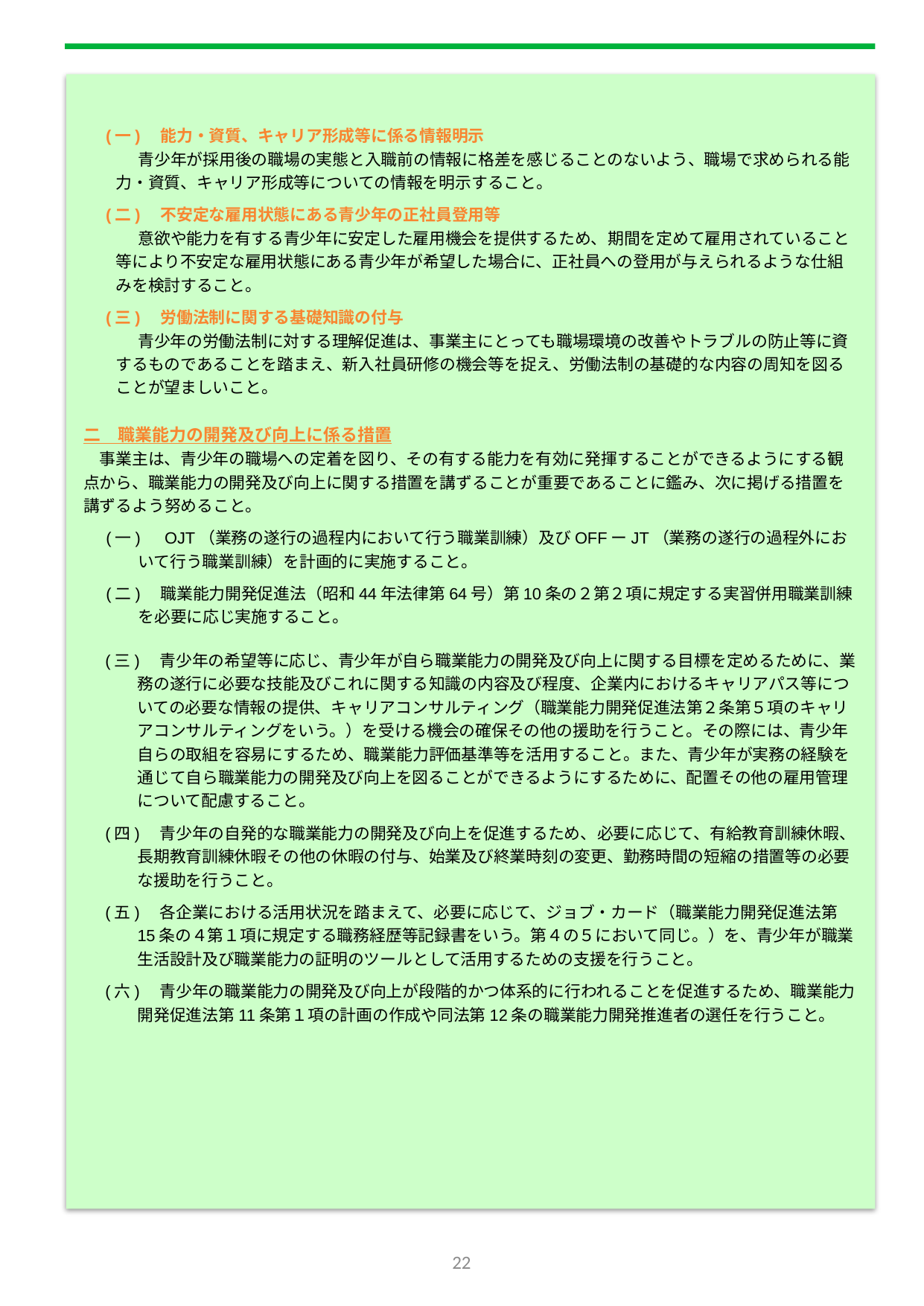

(一)　能力・資質、キャリア形成等に係る情報明示
　　青少年が採用後の職場の実態と入職前の情報に格差を感じることのないよう、職場で求められる能力・資質、キャリア形成等についての情報を明示すること。

(二)　不安定な雇用状態にある青少年の正社員登用等
　　意欲や能力を有する青少年に安定した雇用機会を提供するため、期間を定めて雇用されていること等により不安定な雇用状態にある青少年が希望した場合に、正社員への登用が与えられるような仕組みを検討すること。

(三)　労働法制に関する基礎知識の付与
　　青少年の労働法制に対する理解促進は、事業主にとっても職場環境の改善やトラブルの防止等に資するものであることを踏まえ、新入社員研修の機会等を捉え、労働法制の基礎的な内容の周知を図ることが望ましいこと。

二　職業能力の開発及び向上に係る措置
　事業主は、青少年の職場への定着を図り、その有する能力を有効に発揮することができるようにする観点から、職業能力の開発及び向上に関する措置を講ずることが重要であることに鑑み、次に掲げる措置を講ずるよう努めること。

(一)　OJT（業務の遂行の過程内において行う職業訓練）及びOFFーJT（業務の遂行の過程外において行う職業訓練）を計画的に実施すること。

(二)　職業能力開発促進法（昭和44年法律第64号）第10条の２第２項に規定する実習併用職業訓練を必要に応じ実施すること。

(三)　青少年の希望等に応じ、青少年が自ら職業能力の開発及び向上に関する目標を定めるために、業務の遂行に必要な技能及びこれに関する知識の内容及び程度、企業内におけるキャリアパス等についての必要な情報の提供、キャリアコンサルティング（職業能力開発促進法第２条第５項のキャリアコンサルティングをいう。）を受ける機会の確保その他の援助を行うこと。その際には、青少年自らの取組を容易にするため、職業能力評価基準等を活用すること。また、青少年が実務の経験を通じて自ら職業能力の開発及び向上を図ることができるようにするために、配置その他の雇用管理について配慮すること。

(四)　青少年の自発的な職業能力の開発及び向上を促進するため、必要に応じて、有給教育訓練休暇、長期教育訓練休暇その他の休暇の付与、始業及び終業時刻の変更、勤務時間の短縮の措置等の必要な援助を行うこと。

(五)　各企業における活用状況を踏まえて、必要に応じて、ジョブ・カード（職業能力開発促進法第15条の４第１項に規定する職務経歴等記録書をいう。第４の５において同じ。）を、青少年が職業生活設計及び職業能力の証明のツールとして活用するための支援を行うこと。

(六)　青少年の職業能力の開発及び向上が段階的かつ体系的に行われることを促進するため、職業能力開発促進法第11条第１項の計画の作成や同法第12条の職業能力開発推進者の選任を行うこと。

22